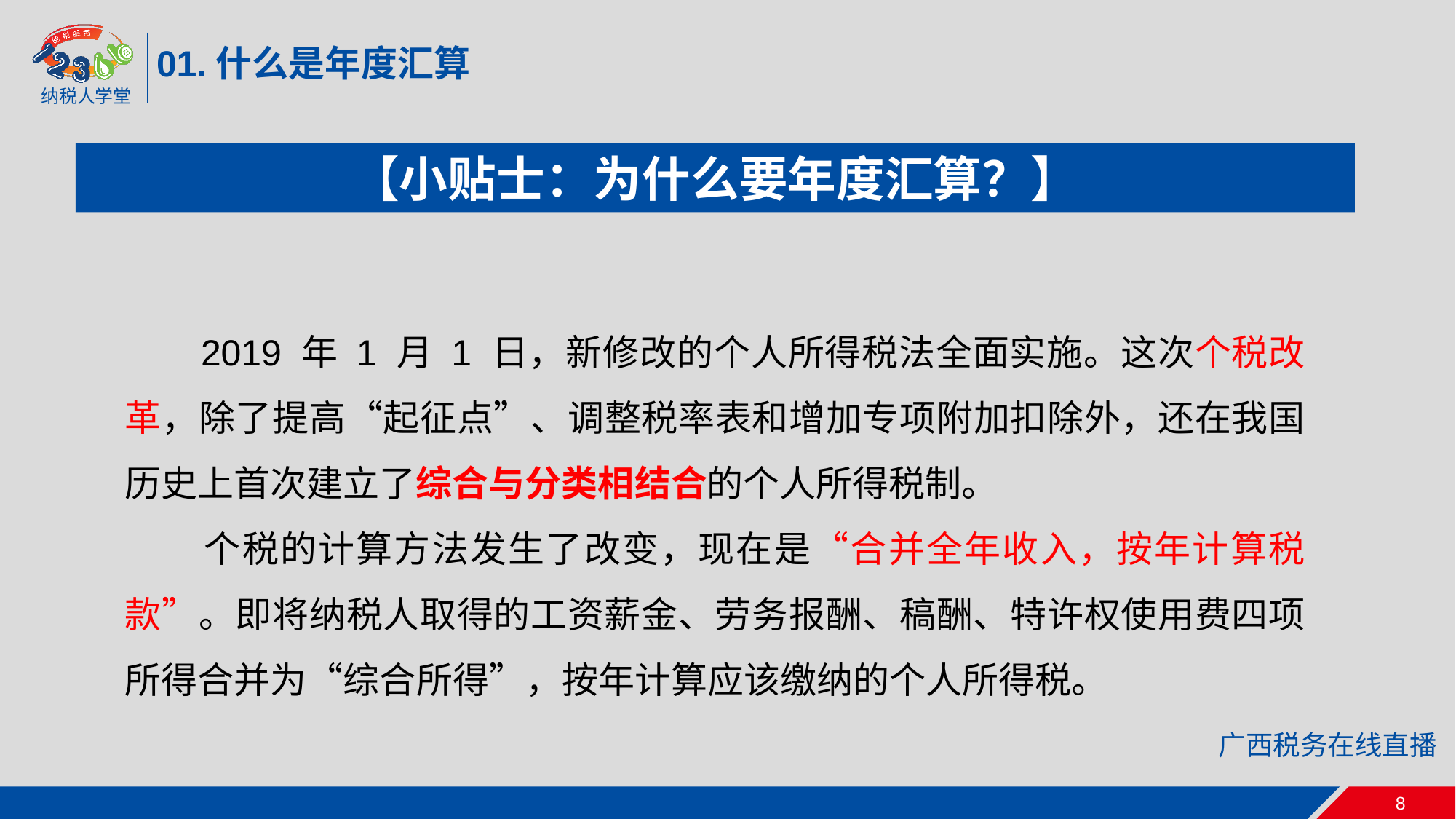

01.什么是年度汇算
【小贴士：为什么要年度汇算？】

       2019 年 1 月 1 日，新修改的个人所得税法全面实施。这次个税改革，除了提高“起征点”、调整税率表和增加专项附加扣除外，还在我国历史上首次建立了综合与分类相结合的个人所得税制。
       个税的计算方法发生了改变，现在是“合并全年收入，按年计算税款”。即将纳税人取得的工资薪金、劳务报酬、稿酬、特许权使用费四项所得合并为“综合所得”，按年计算应该缴纳的个人所得税。